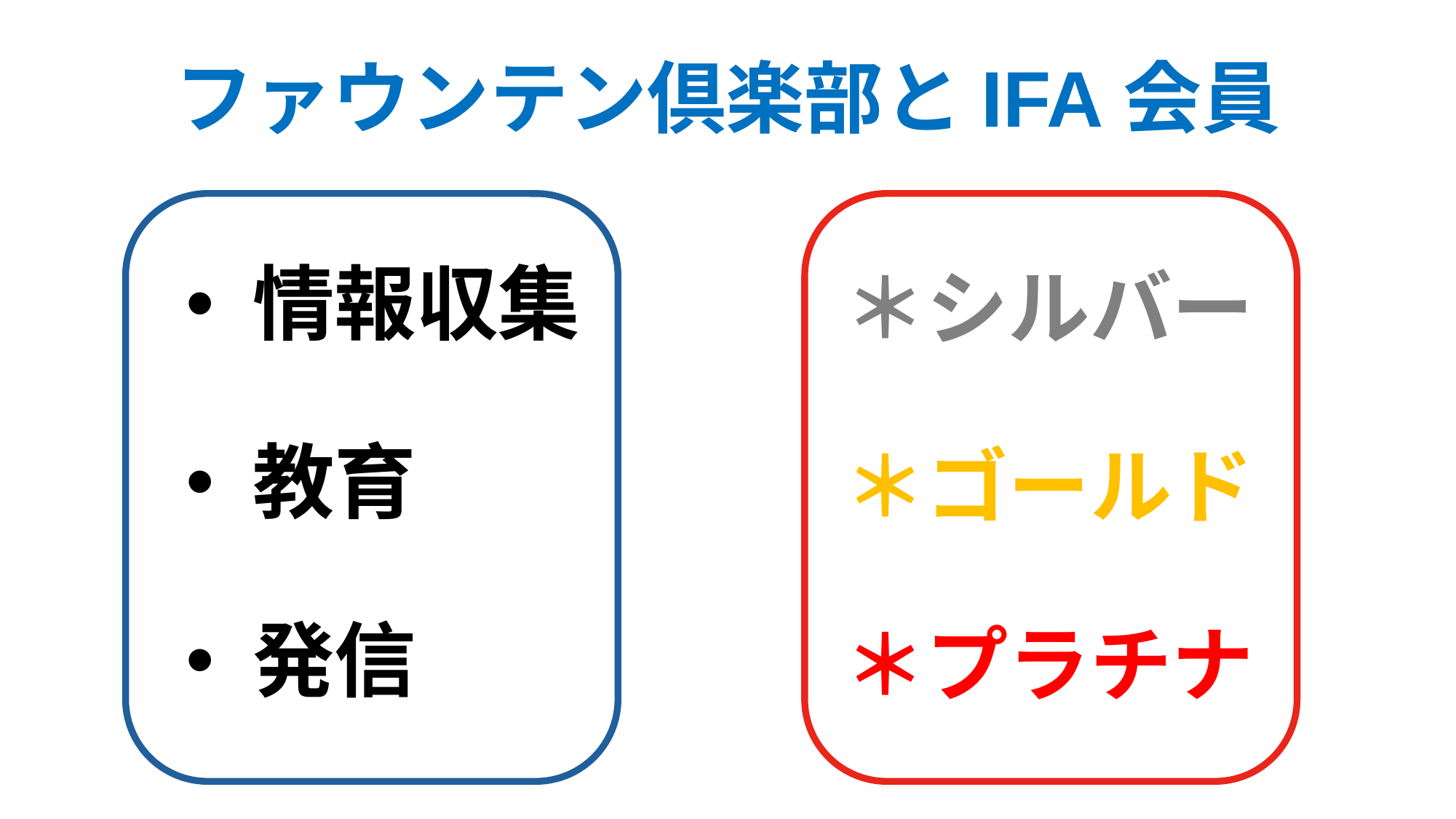

ファウンテン倶楽部とIFA会員

＊シルバー
 情報収集

＊ゴールド
 教育
＊プラチナ
 発信